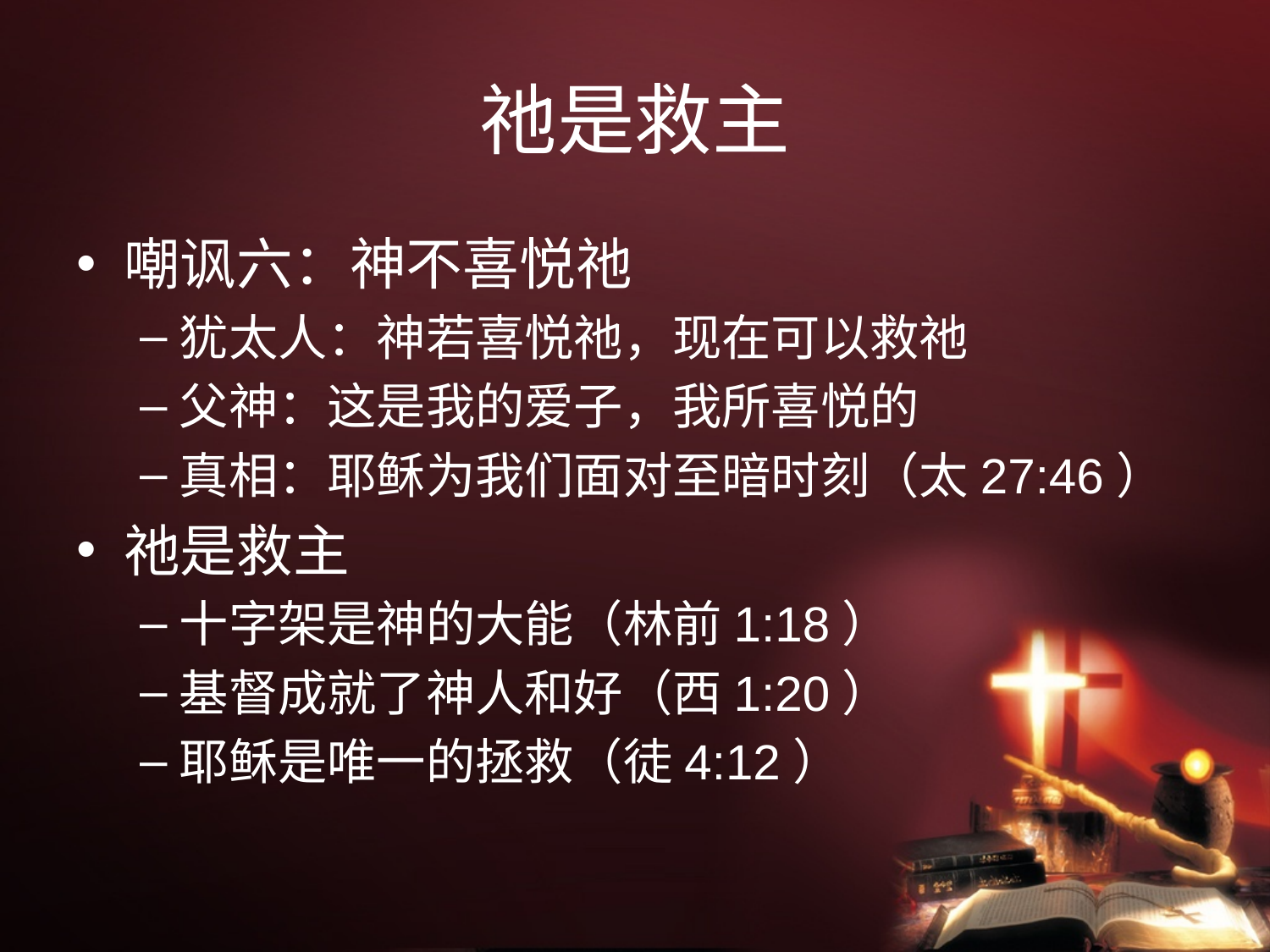

# 祂是救主
嘲讽六：神不喜悦祂
犹太人：神若喜悦祂，现在可以救祂
父神：这是我的爱子，我所喜悦的
真相：耶稣为我们面对至暗时刻（太27:46）
祂是救主
十字架是神的大能（林前1:18）
基督成就了神人和好（西1:20）
耶稣是唯一的拯救（徒4:12）